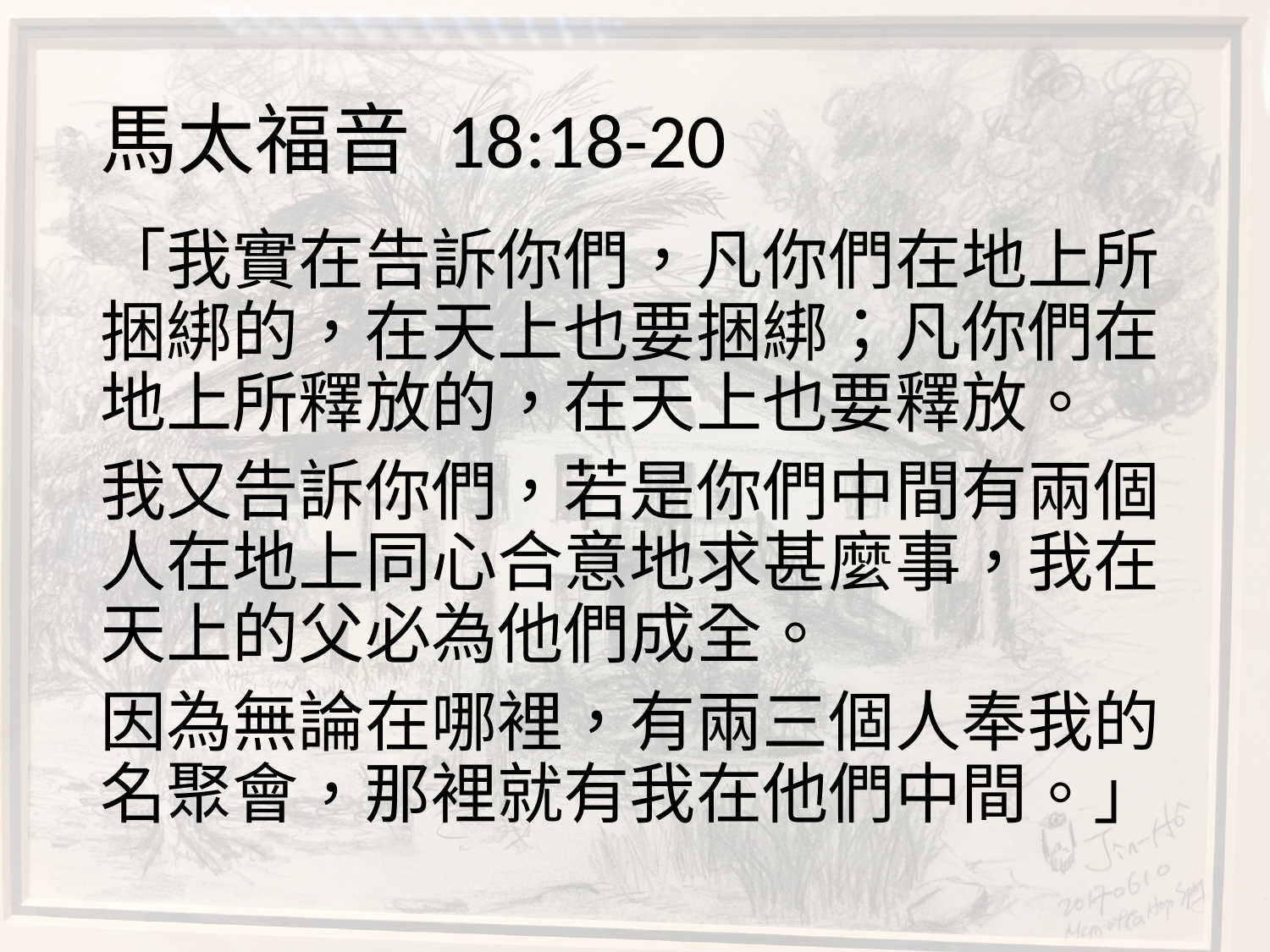

# 馬太福音 18:18-20
「我實在告訴你們，凡你們在地上所捆綁的，在天上也要捆綁；凡你們在地上所釋放的，在天上也要釋放。
我又告訴你們，若是你們中間有兩個人在地上同心合意地求甚麼事，我在天上的父必為他們成全。
因為無論在哪裡，有兩三個人奉我的名聚會，那裡就有我在他們中間。」